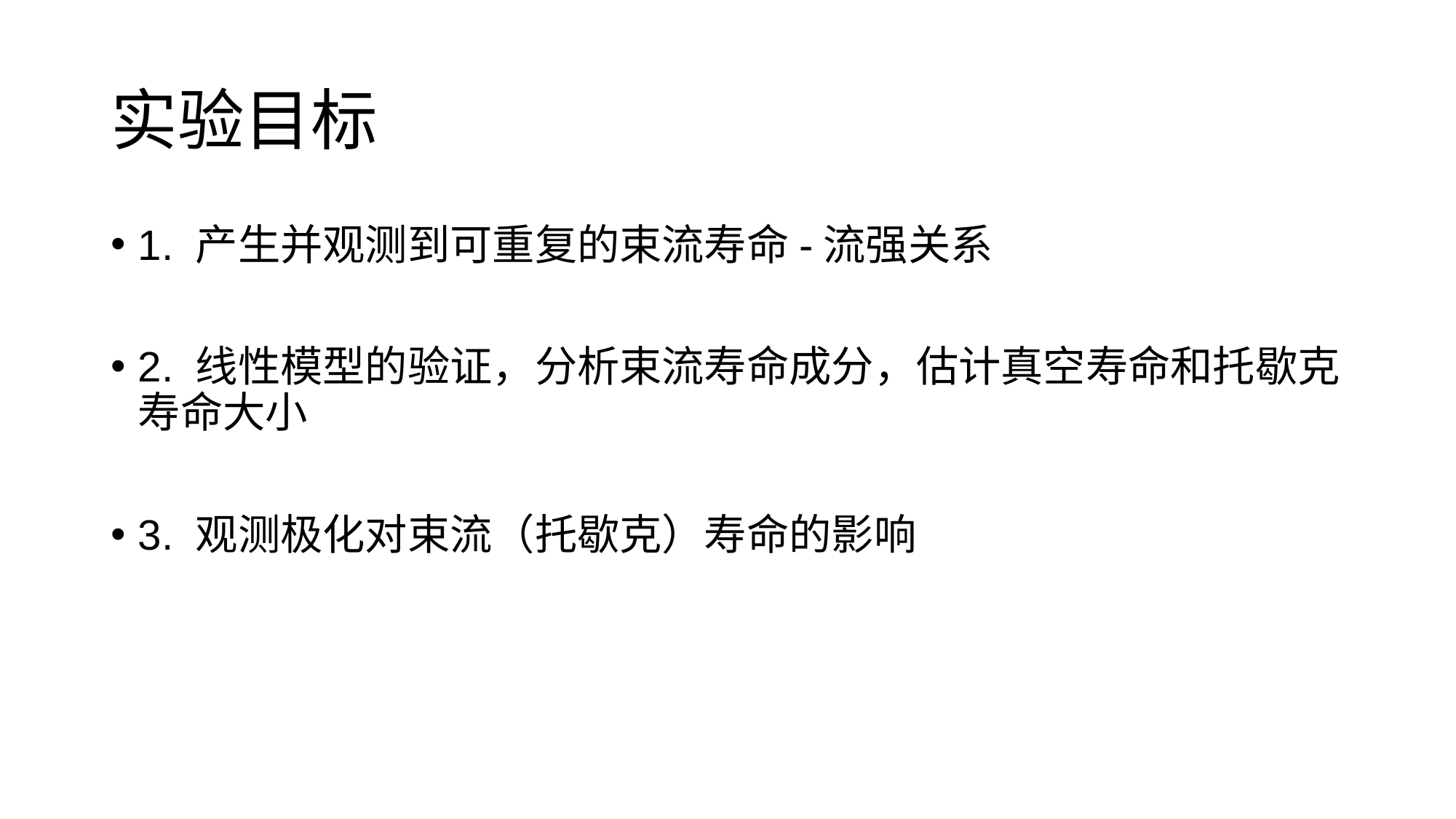

# 实验目标
1. 产生并观测到可重复的束流寿命-流强关系

2. 线性模型的验证，分析束流寿命成分，估计真空寿命和托歇克寿命大小

3. 观测极化对束流（托歇克）寿命的影响